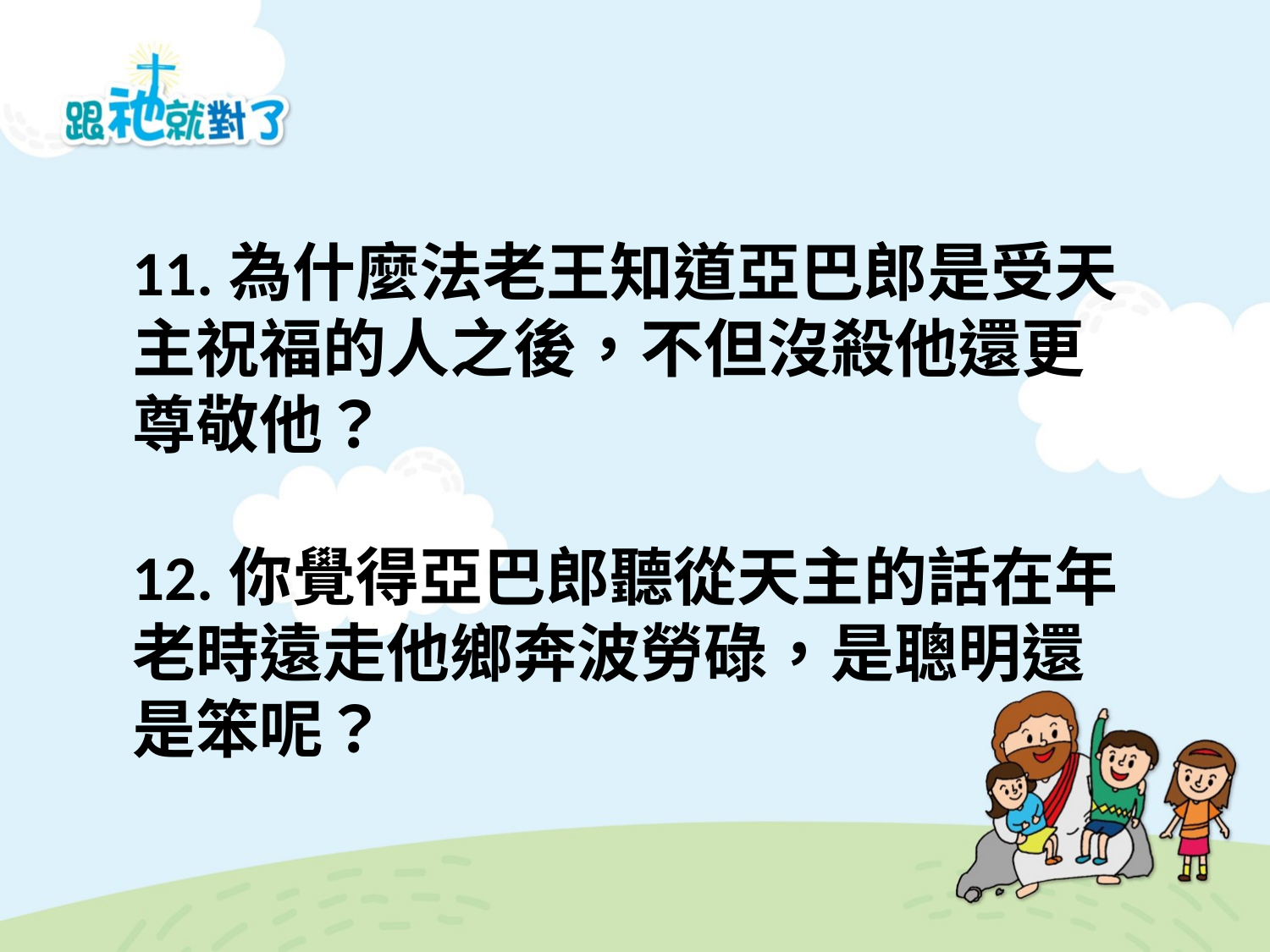

11.為什麼法老王知道亞巴郎是受天主祝福的人之後，不但沒殺他還更尊敬他？

12.你覺得亞巴郎聽從天主的話在年老時遠走他鄉奔波勞碌，是聰明還是笨呢？